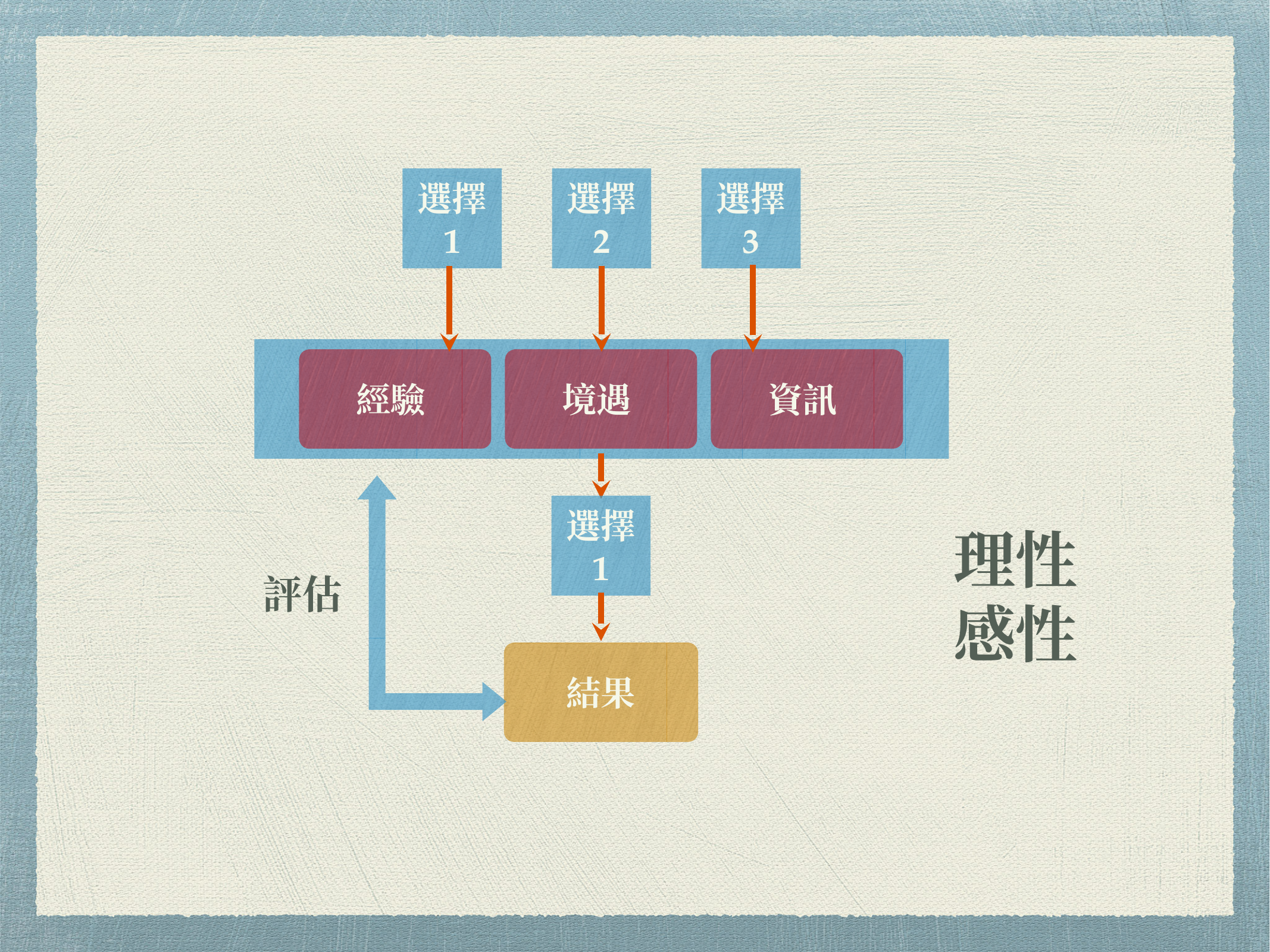

選擇 1
選擇 2
選擇 3

經驗
境遇
資訊

選擇 1
理性
感性

評估

結果